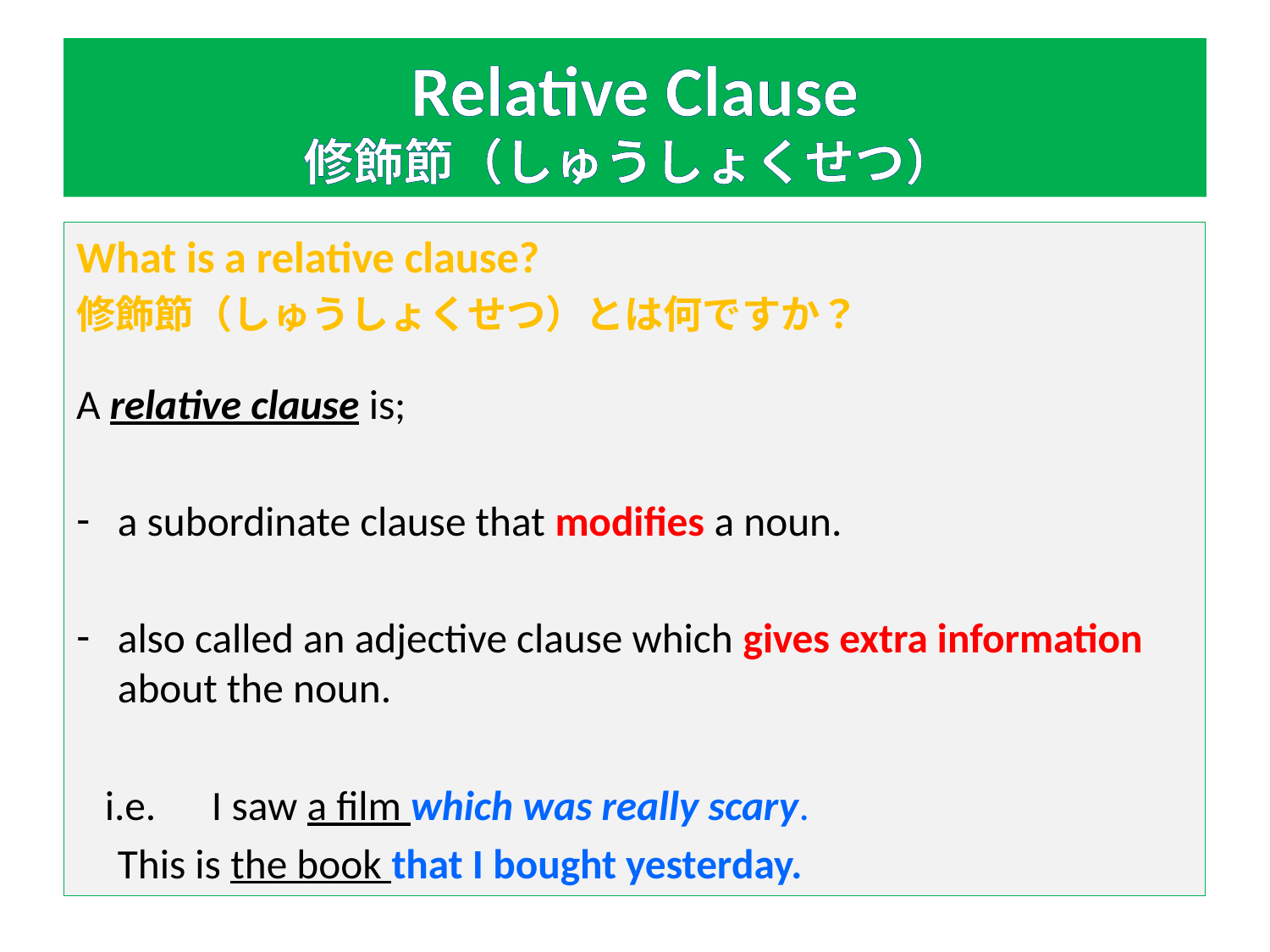

# Relative Clause 修飾節（しゅうしょくせつ）
What is a relative clause?
修飾節（しゅうしょくせつ）とは何ですか？

A relative clause is;

a subordinate clause that modifies a noun.

also called an adjective clause which gives extra information about the noun.

   i.e. 	I saw a film which was really scary.
		This is the book that I bought yesterday.